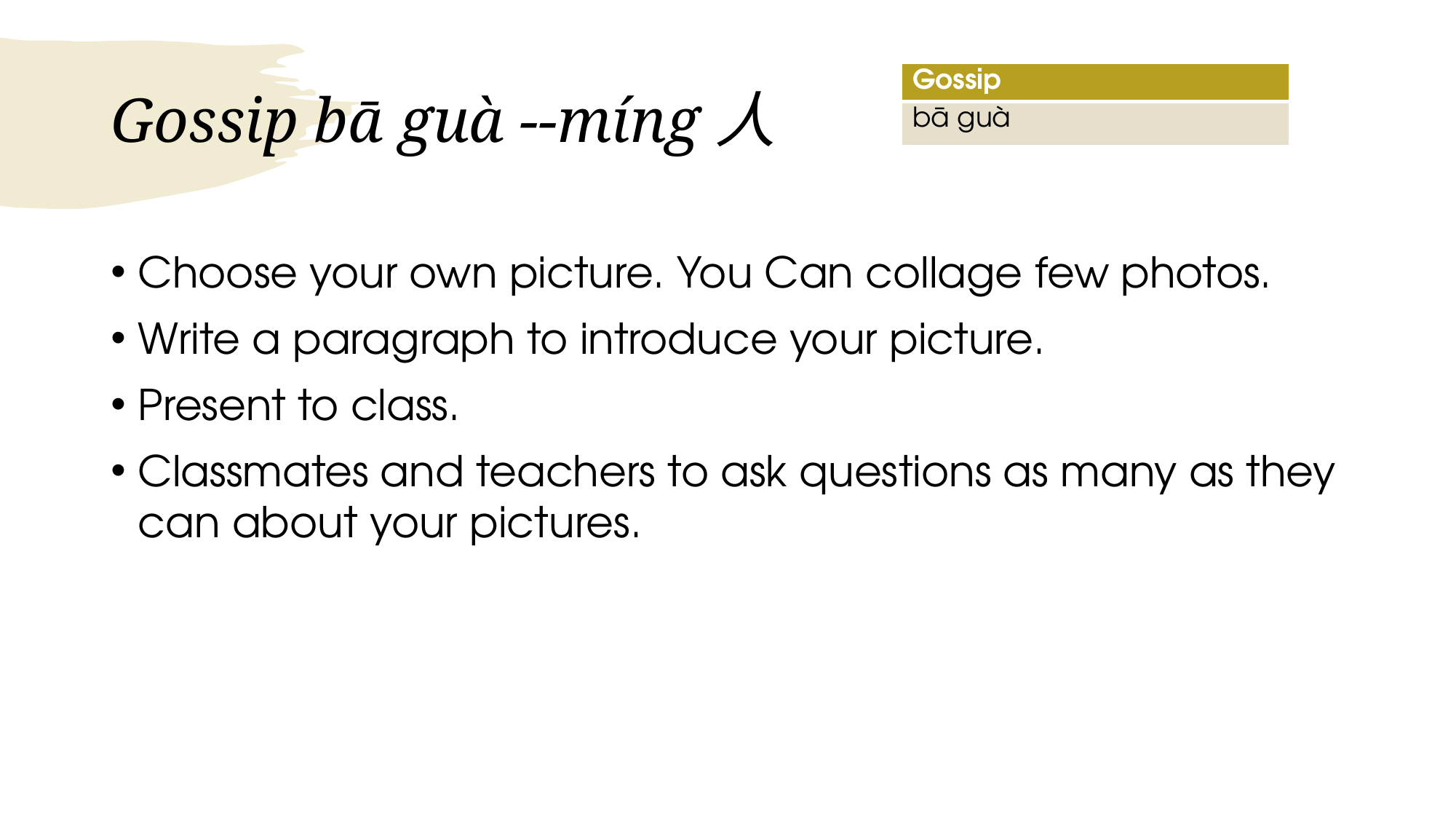

# Gossip bā guà --míng人
| Gossip |
| --- |
| bā guà |
Choose your own picture. You Can collage few photos.
Write a paragraph to introduce your picture.
Present to class.
Classmates and teachers to ask questions as many as they can about your pictures.